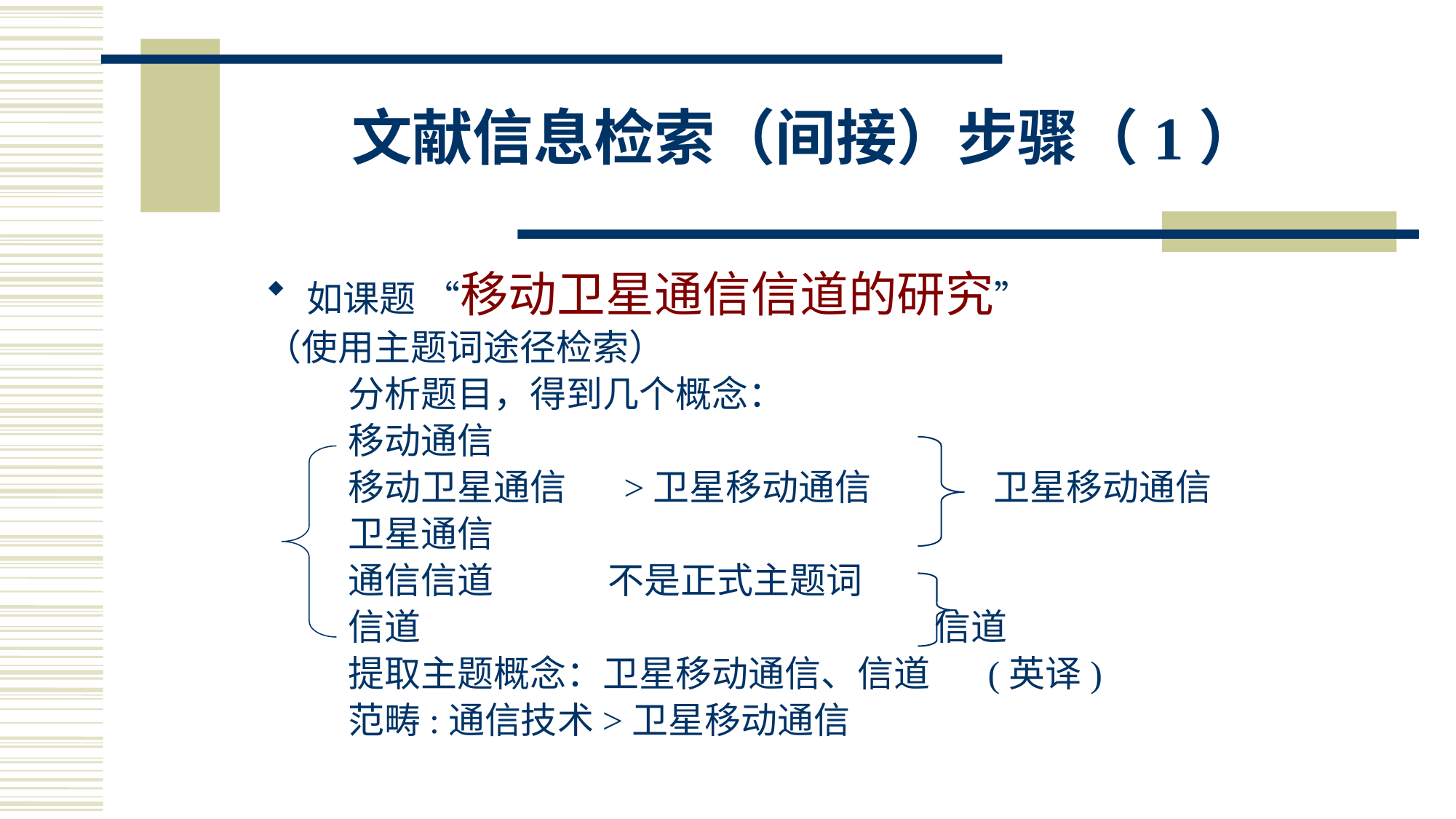

# 文献信息检索（间接）步骤（1）
如课题 “移动卫星通信信道的研究”
（使用主题词途径检索）
         分析题目，得到几个概念：
         移动通信
         移动卫星通信      >卫星移动通信               卫星移动通信
         卫星通信
         通信信道              不是正式主题词
         信道                                                               信道
         提取主题概念：卫星移动通信、信道      (英译)
         范畴:通信技术>卫星移动通信